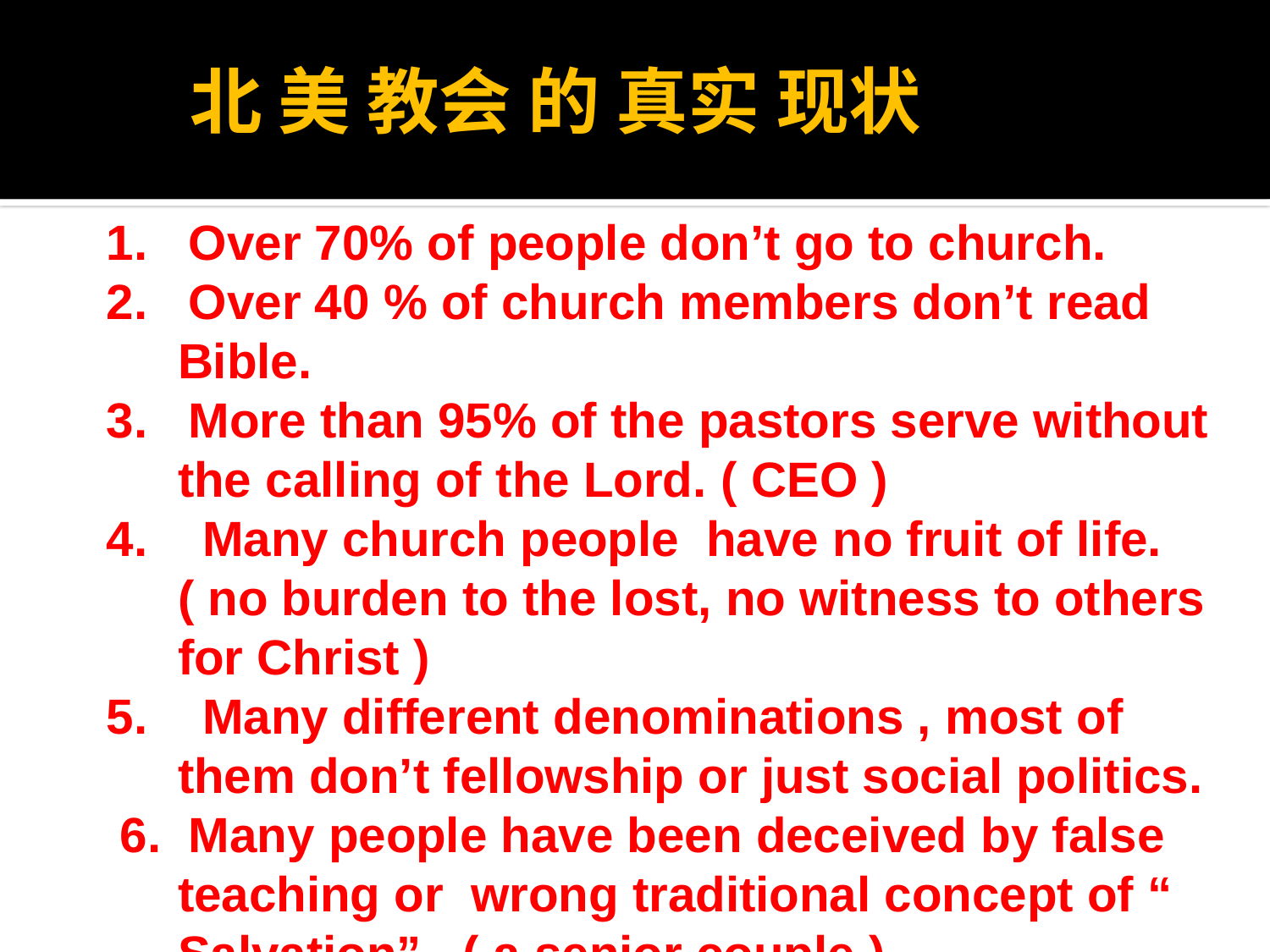

# 北 美 教会 的 真实 现状
1.   Over 70% of people don’t go to church.
2.   Over 40 % of church members don’t read Bible.
3.   More than 95% of the pastors serve without the calling of the Lord. ( CEO )
4.    Many church people  have no fruit of life. ( no burden to the lost, no witness to others for Christ )
5.    Many different denominations , most of them don’t fellowship or just social politics.
 6.  Many people have been deceived by false teaching or  wrong traditional concept of “ Salvation”.  ( a senior couple )